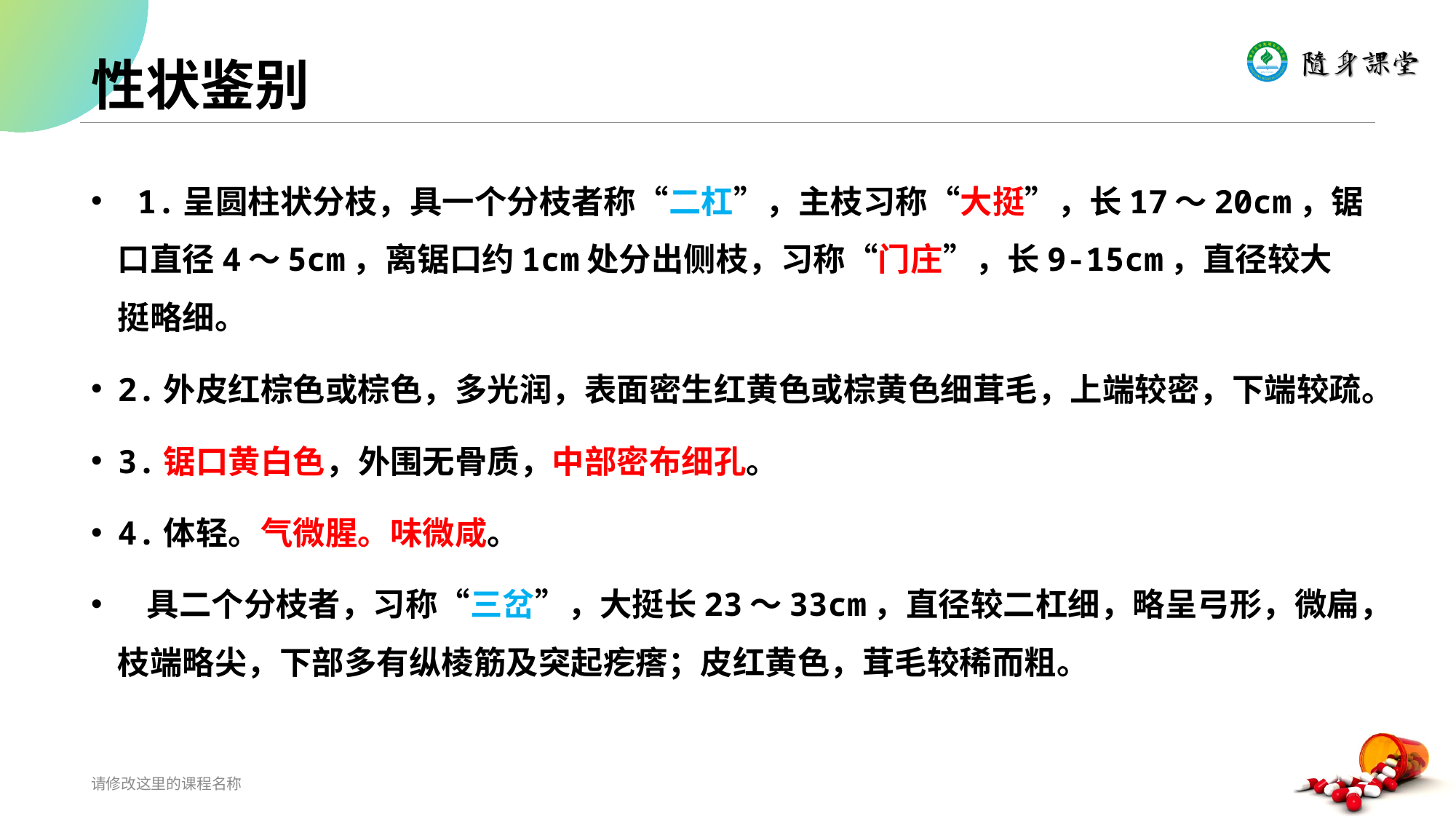

# 性状鉴别
 1.呈圆柱状分枝，具一个分枝者称“二杠”，主枝习称“大挺”，长17～20cm，锯口直径4～5cm，离锯口约1cm处分出侧枝，习称“门庄”，长9-15cm，直径较大挺略细。
2.外皮红棕色或棕色，多光润，表面密生红黄色或棕黄色细茸毛，上端较密，下端较疏。
3.锯口黄白色，外围无骨质，中部密布细孔。
4.体轻。气微腥。味微咸。
   具二个分枝者，习称“三岔”，大挺长23～33cm，直径较二杠细，略呈弓形，微扁，枝端略尖，下部多有纵棱筋及突起疙瘩；皮红黄色，茸毛较稀而粗。

请修改这里的课程名称
11